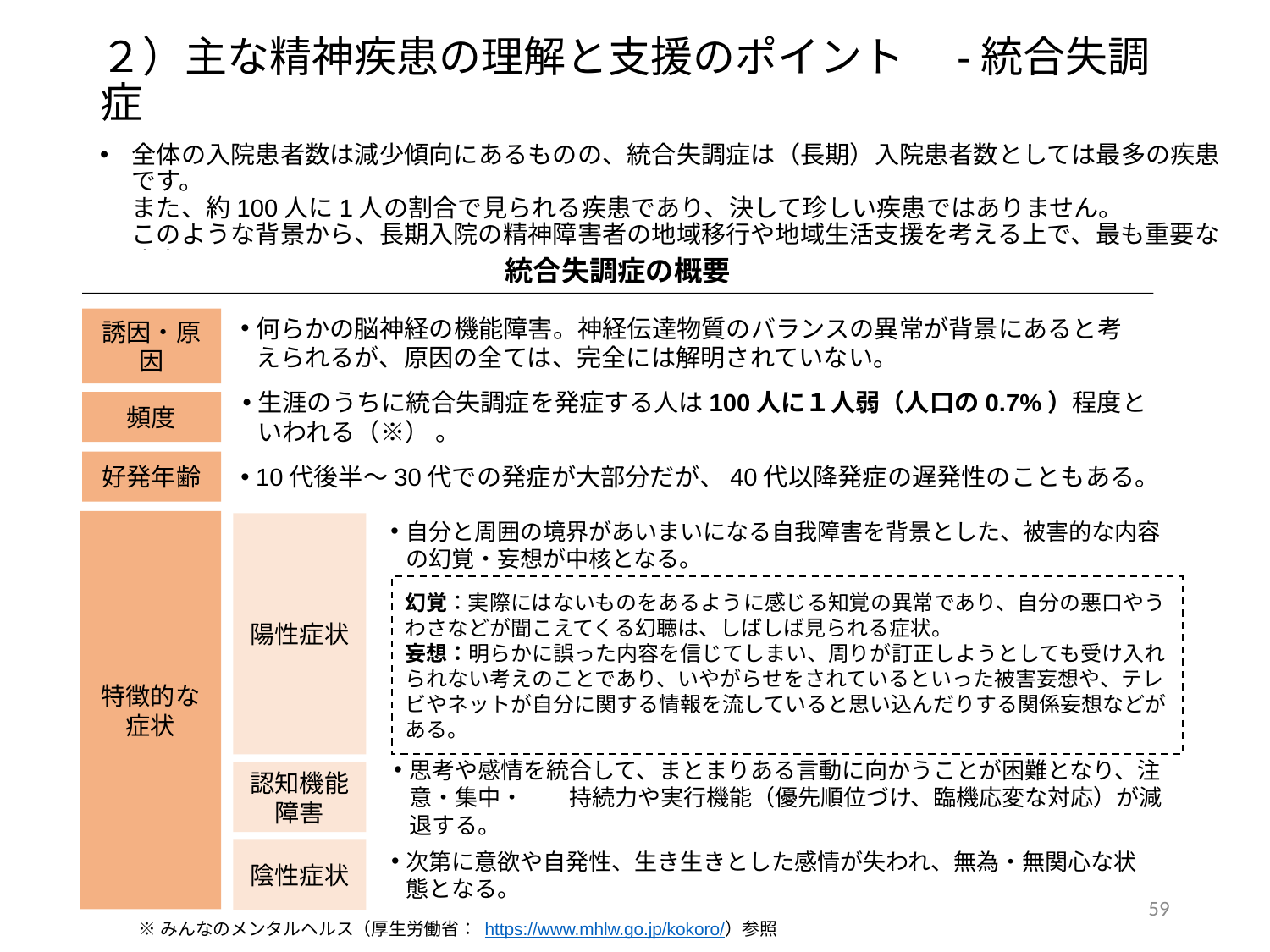

２）主な精神疾患の理解と支援のポイント　-統合失調症
全体の入院患者数は減少傾向にあるものの、統合失調症は（長期）入院患者数としては最多の疾患です。
また、約100人に1人の割合で見られる疾患であり、決して珍しい疾患ではありません。
このような背景から、長期入院の精神障害者の地域移行や地域生活支援を考える上で、最も重要な疾患といえます。
統合失調症の概要
何らかの脳神経の機能障害。神経伝達物質のバランスの異常が背景にあると考えられるが、原因の全ては、完全には解明されていない。
誘因・原因
生涯のうちに統合失調症を発症する人は100人に１人弱（人口の0.7%）程度といわれる（※） 。
頻度
10代後半～30代での発症が大部分だが、40代以降発症の遅発性のこともある。
好発年齢
自分と周囲の境界があいまいになる自我障害を背景とした、被害的な内容の幻覚・妄想が中核となる。

特徴的な症状
陽性症状
幻覚：実際にはないものをあるように感じる知覚の異常であり、自分の悪口やうわさなどが聞こえてくる幻聴は、しばしば見られる症状。
妄想：明らかに誤った内容を信じてしまい、周りが訂正しようとしても受け入れられない考えのことであり、いやがらせをされているといった被害妄想や、テレビやネットが自分に関する情報を流していると思い込んだりする関係妄想などがある。
認知機能障害
思考や感情を統合して、まとまりある言動に向かうことが困難となり、注意・集中・　　持続力や実行機能（優先順位づけ、臨機応変な対応）が減退する。
陰性症状
次第に意欲や自発性、生き生きとした感情が失われ、無為・無関心な状態となる。
59
※みんなのメンタルヘルス（厚生労働省： https://www.mhlw.go.jp/kokoro/）参照